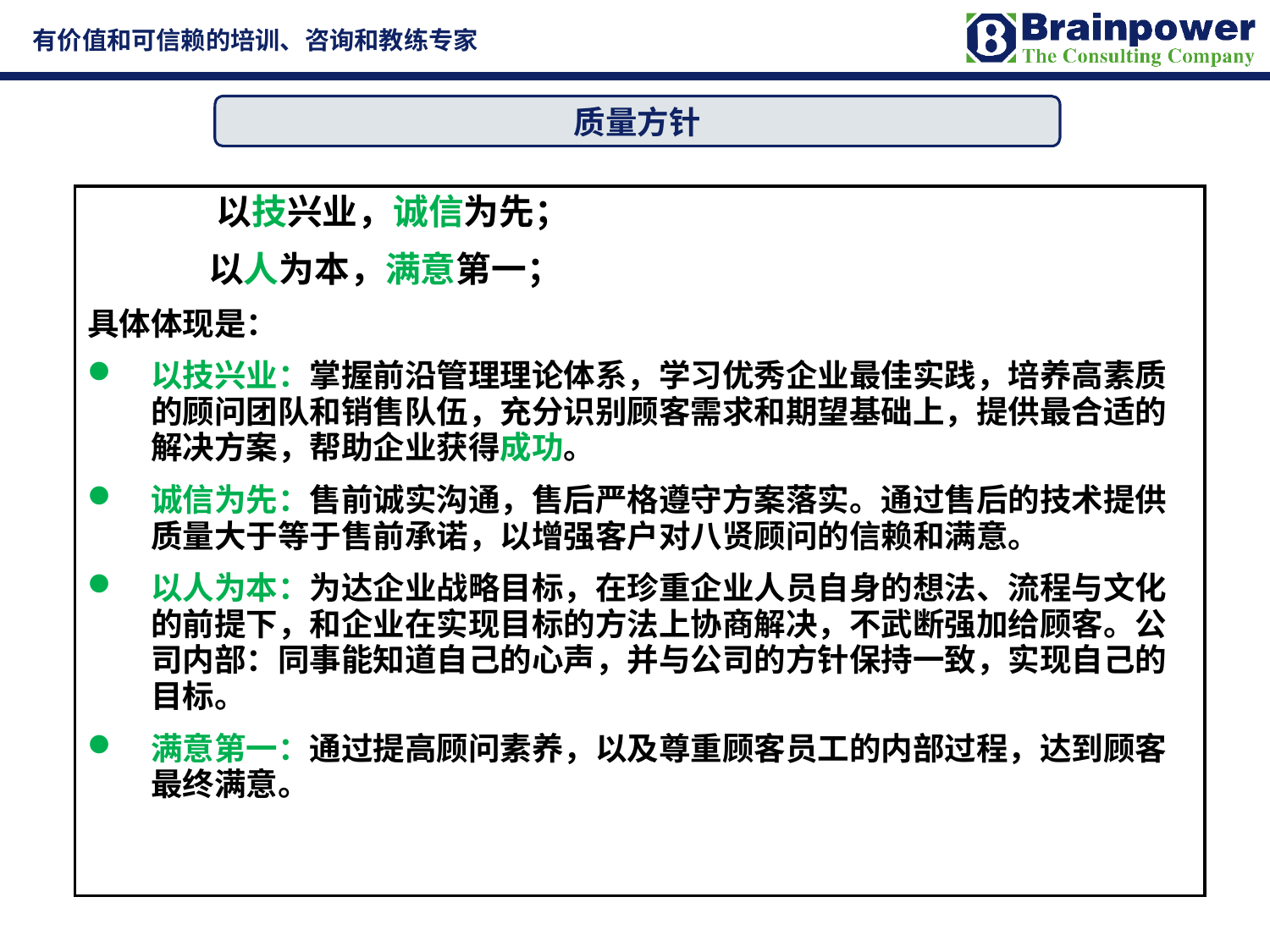

质量方针
               以技兴业，诚信为先；
              以人为本，满意第一；
具体体现是：
以技兴业：掌握前沿管理理论体系，学习优秀企业最佳实践，培养高素质的顾问团队和销售队伍，充分识别顾客需求和期望基础上，提供最合适的解决方案，帮助企业获得成功。
诚信为先：售前诚实沟通，售后严格遵守方案落实。通过售后的技术提供质量大于等于售前承诺，以增强客户对八贤顾问的信赖和满意。
以人为本：为达企业战略目标，在珍重企业人员自身的想法、流程与文化的前提下，和企业在实现目标的方法上协商解决，不武断强加给顾客。公司内部：同事能知道自己的心声，并与公司的方针保持一致，实现自己的目标。
满意第一：通过提高顾问素养，以及尊重顾客员工的内部过程，达到顾客最终满意。